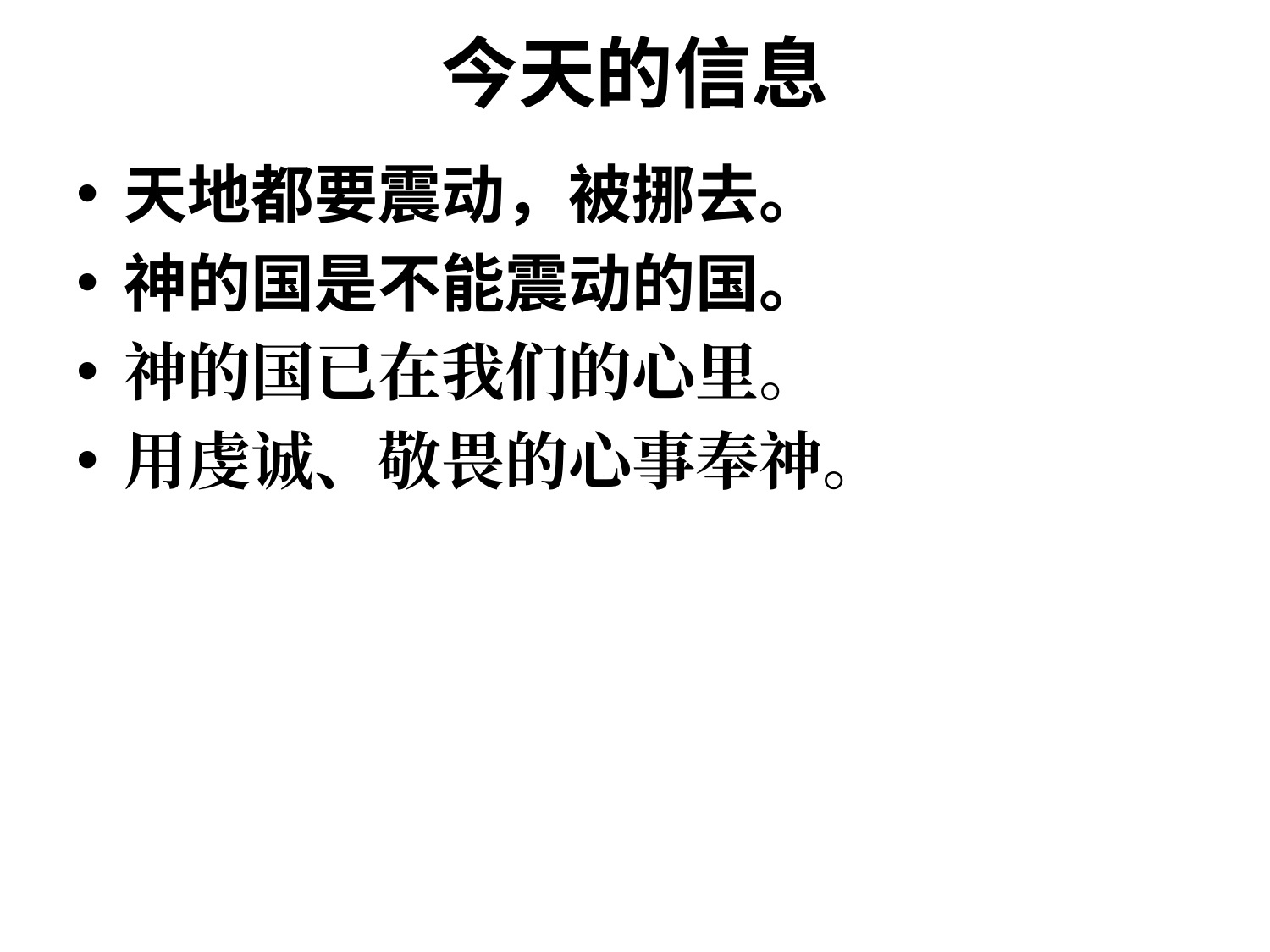

# 今天的信息
天地都要震动，被挪去。
神的国是不能震动的国。
神的国已在我们的心里。
用虔诚、敬畏的心事奉神。